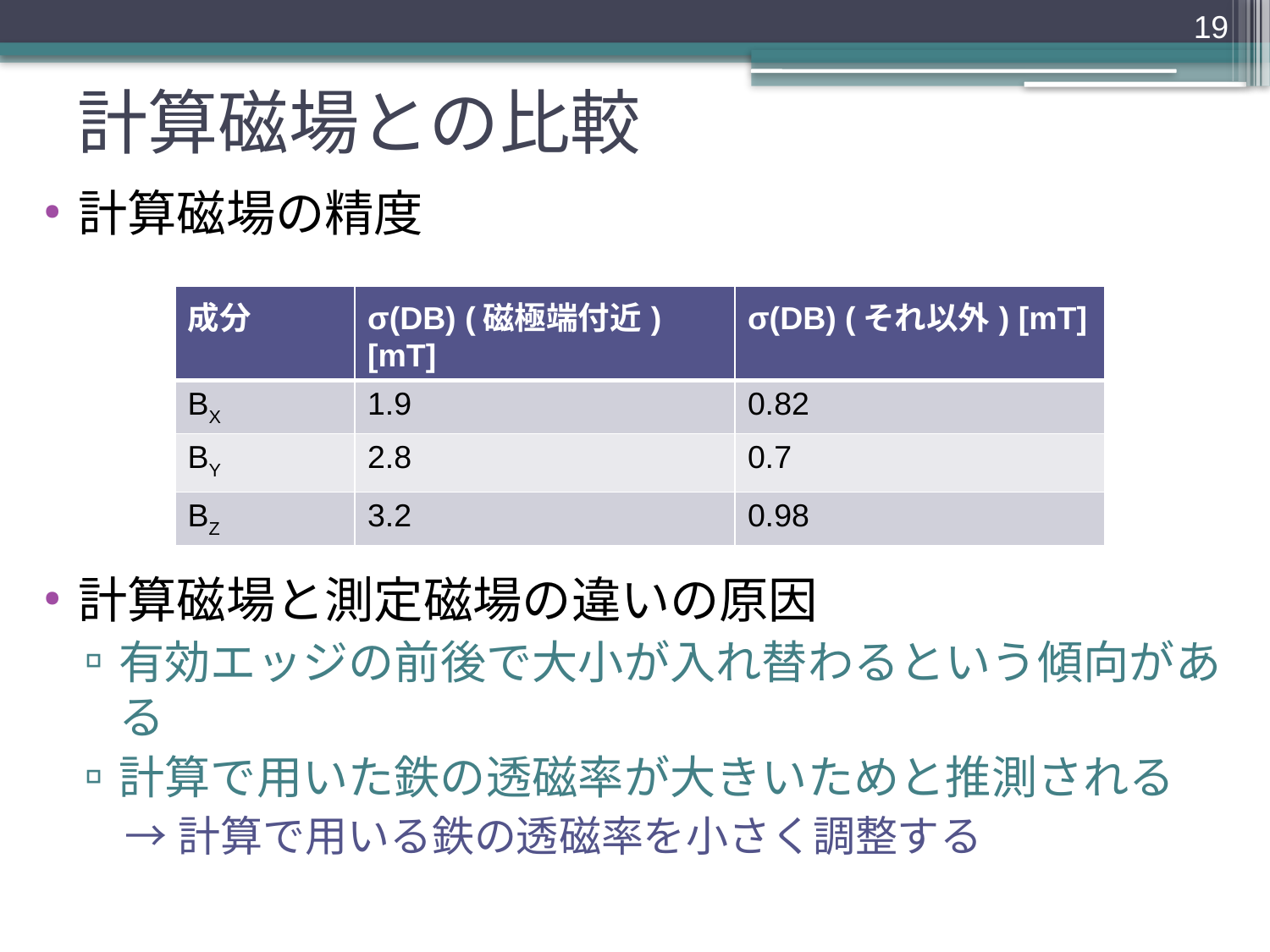

19
# 計算磁場との比較
計算磁場の精度

計算磁場と測定磁場の違いの原因
有効エッジの前後で大小が入れ替わるという傾向がある
計算で用いた鉄の透磁率が大きいためと推測される
→計算で用いる鉄の透磁率を小さく調整する

| 成分 | σ(DB) (磁極端付近) [mT] | σ(DB) (それ以外) [mT] |
| --- | --- | --- |
| BX | 1.9 | 0.82 |
| BY | 2.8 | 0.7 |
| BZ | 3.2 | 0.98 |